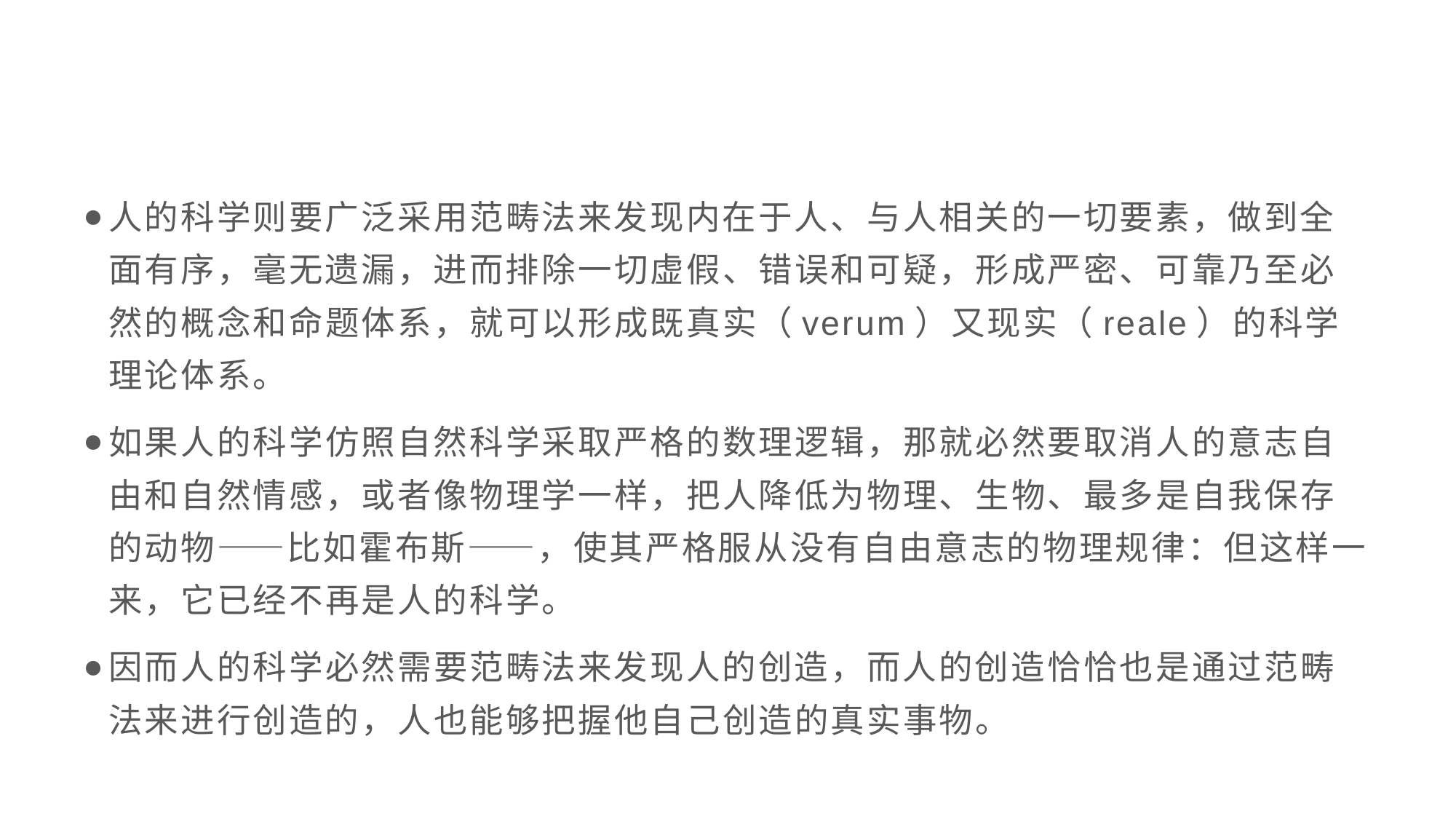

#
人的科学则要广泛采用范畴法来发现内在于人、与人相关的一切要素，做到全面有序，毫无遗漏，进而排除一切虚假、错误和可疑，形成严密、可靠乃至必然的概念和命题体系，就可以形成既真实（verum）又现实（reale）的科学理论体系。
如果人的科学仿照自然科学采取严格的数理逻辑，那就必然要取消人的意志自由和自然情感，或者像物理学一样，把人降低为物理、生物、最多是自我保存的动物——比如霍布斯——，使其严格服从没有自由意志的物理规律：但这样一来，它已经不再是人的科学。
因而人的科学必然需要范畴法来发现人的创造，而人的创造恰恰也是通过范畴法来进行创造的，人也能够把握他自己创造的真实事物。